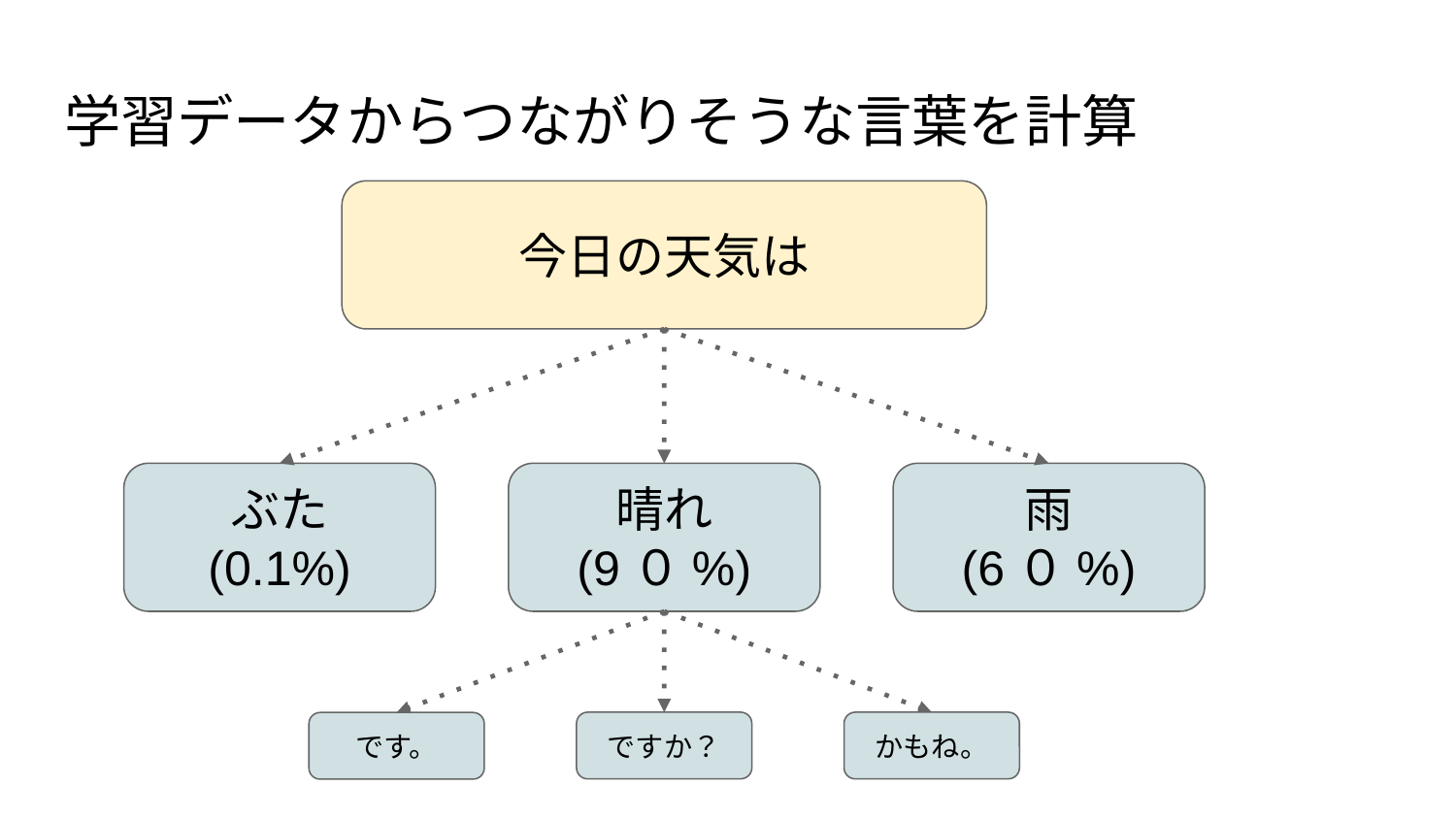

# 学習データからつながりそうな言葉を計算
今日の天気は
ぶた
(0.1%)
晴れ
(9０%)
雨
(6０%)
ですか？
かもね。
です。